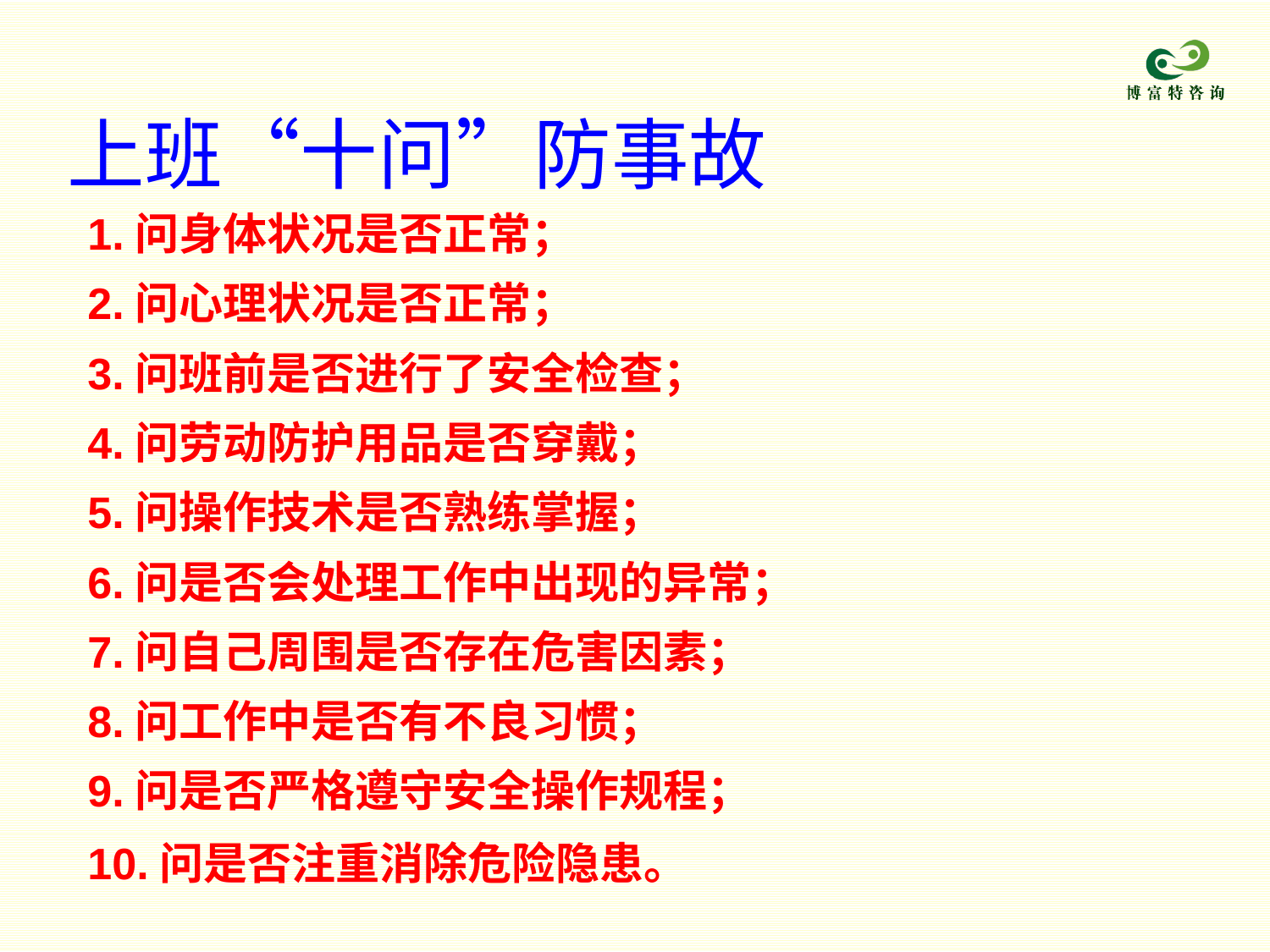

# 上班“十问”防事故
1.问身体状况是否正常；
2.问心理状况是否正常；
3.问班前是否进行了安全检查；
4.问劳动防护用品是否穿戴；
5.问操作技术是否熟练掌握；
6.问是否会处理工作中出现的异常；
7.问自己周围是否存在危害因素；
8.问工作中是否有不良习惯；
9.问是否严格遵守安全操作规程；
10.问是否注重消除危险隐患。